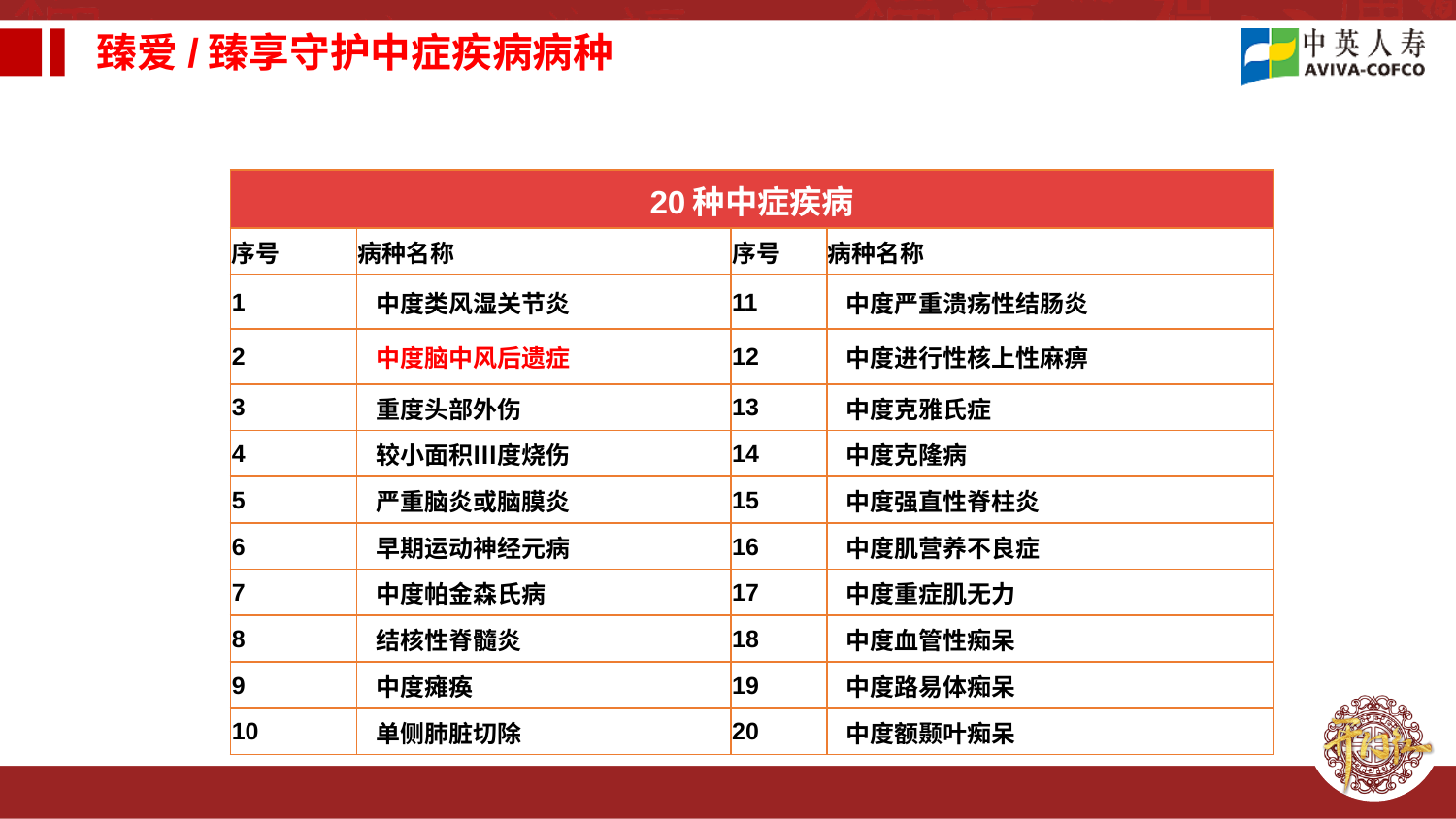

臻爱/臻享守护中症疾病病种
| 20种中症疾病 |  |  |  |
| --- | --- | --- | --- |
| 序号 | 病种名称 | 序号 | 病种名称 |
| 1 | 中度类风湿关节炎 | 11 | 中度严重溃疡性结肠炎 |
| 2 | 中度脑中风后遗症 | 12 | 中度进行性核上性麻痹 |
| 3 | 重度头部外伤 | 13 | 中度克雅氏症 |
| 4 | 较小面积Ⅲ度烧伤 | 14 | 中度克隆病 |
| 5 | 严重脑炎或脑膜炎 | 15 | 中度强直性脊柱炎 |
| 6 | 早期运动神经元病 | 16 | 中度肌营养不良症 |
| 7 | 中度帕金森氏病 | 17 | 中度重症肌无力 |
| 8 | 结核性脊髓炎 | 18 | 中度血管性痴呆 |
| 9 | 中度瘫痪 | 19 | 中度路易体痴呆 |
| 10 | 单侧肺脏切除 | 20 | 中度额颞叶痴呆 |
间隔期最短，仅3年
赔付条件最有利于客户